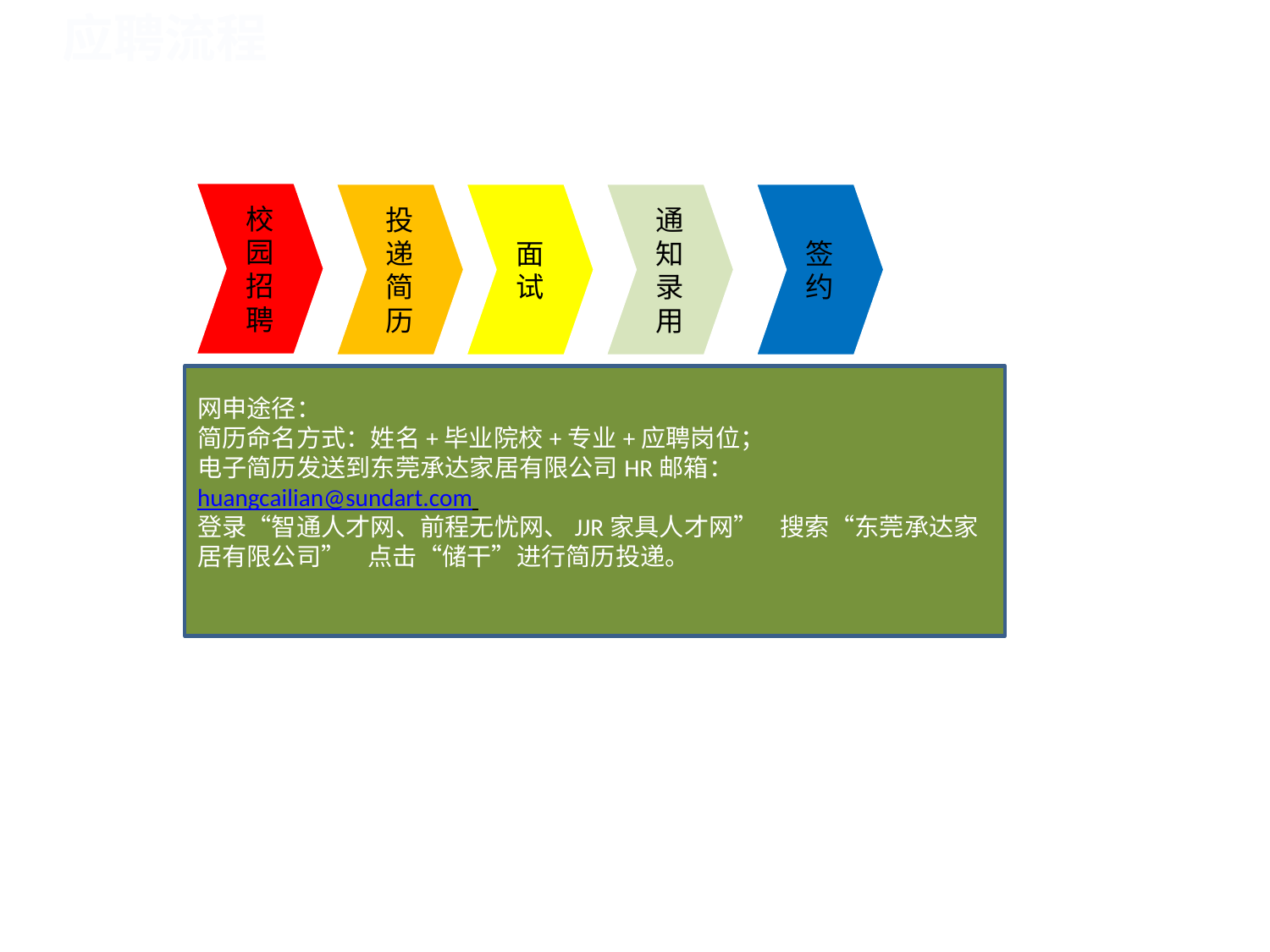

应聘流程
校园招聘
面试
投递简历
通知录用
签约
网申途径：
简历命名方式：姓名+毕业院校+专业+应聘岗位；
电子简历发送到东莞承达家居有限公司HR邮箱：huangcailian@sundart.com
登录“智通人才网、前程无忧网、JJR家具人才网”    搜索“东莞承达家居有限公司”    点击“储干”进行简历投递。